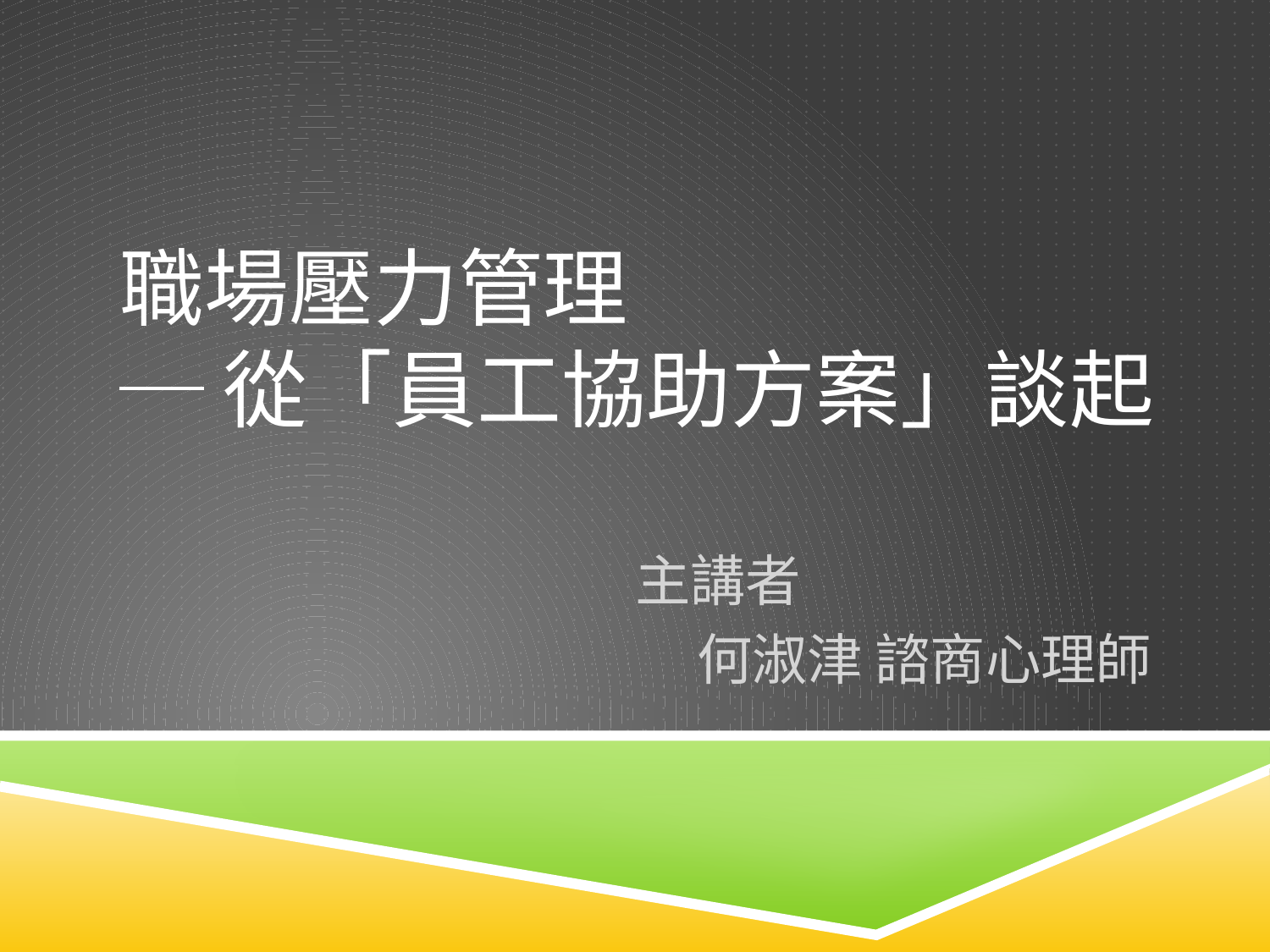

# 職場壓力管理 ─ 從「員工協助方案」談起

主講者
    何淑津 諮商心理師